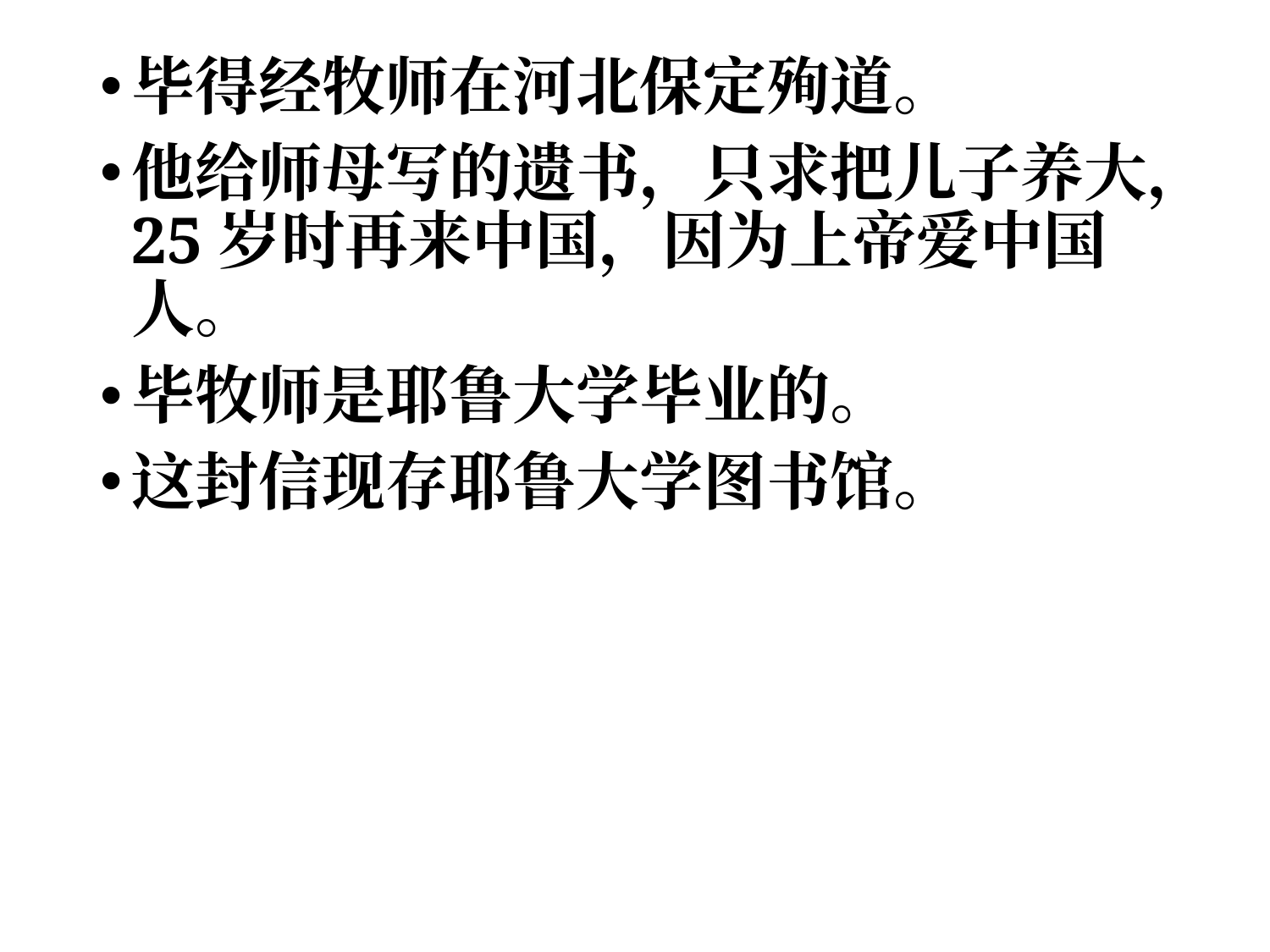

毕得经牧师在河北保定殉道。
他给师母写的遗书，只求把儿子养大，25岁时再来中国，因为上帝爱中国人。
毕牧师是耶鲁大学毕业的。
这封信现存耶鲁大学图书馆。